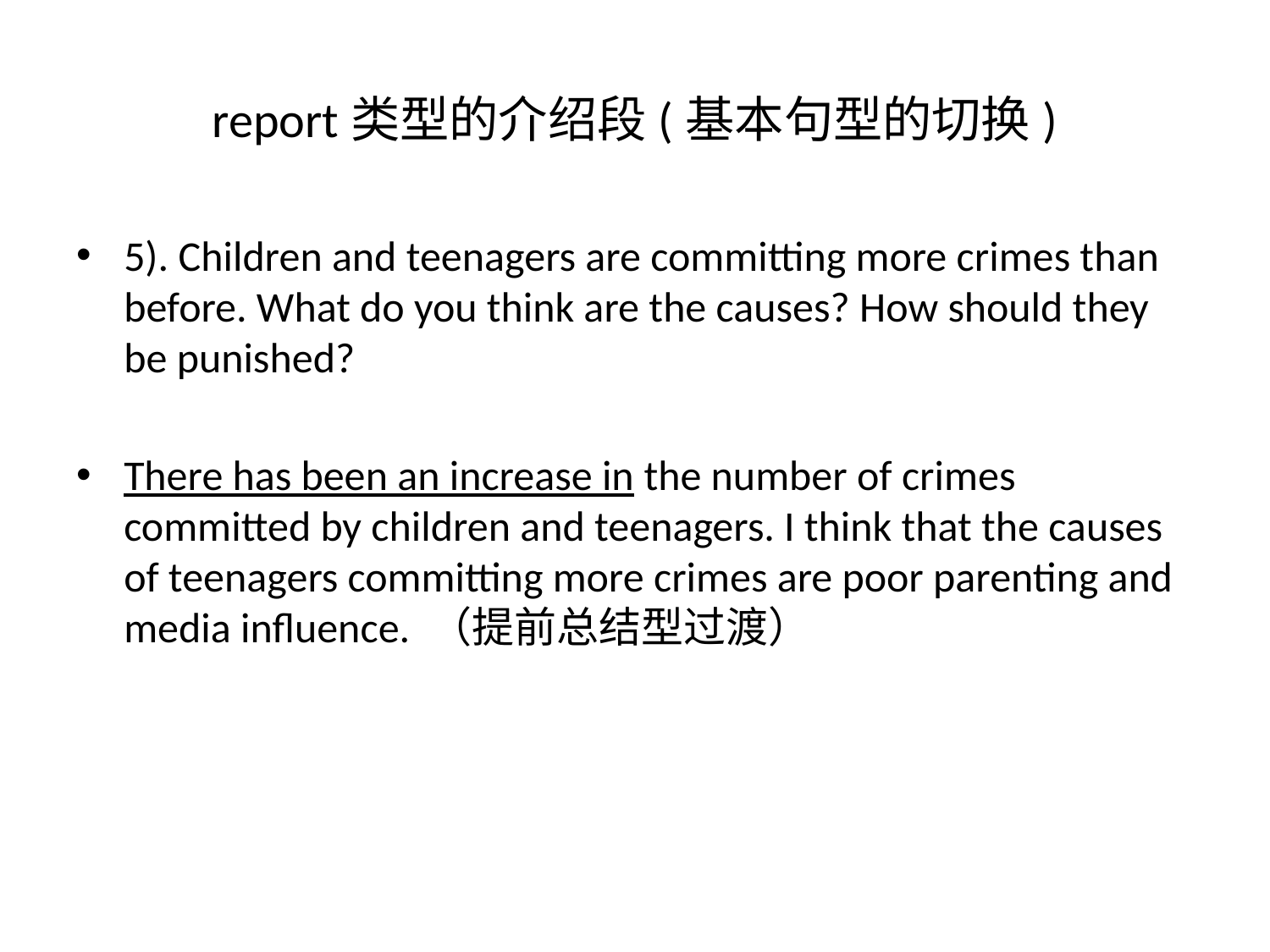

# report类型的介绍段(基本句型的切换)
5). Children and teenagers are committing more crimes than before. What do you think are the causes? How should they be punished?

There has been an increase in the number of crimes committed by children and teenagers. I think that the causes of teenagers committing more crimes are poor parenting and media influence. （提前总结型过渡）